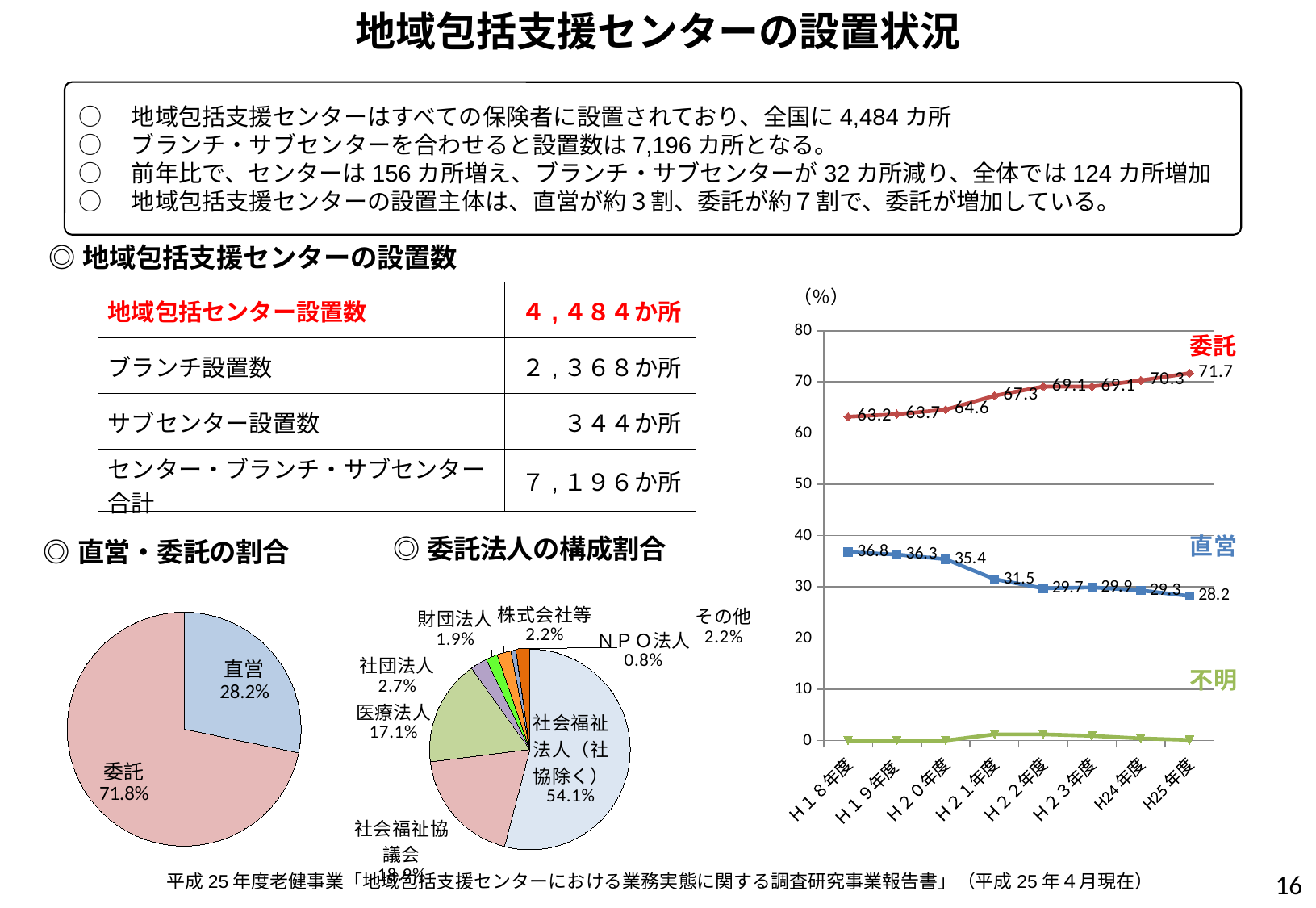

地域包括支援センターの設置状況
○　地域包括支援センターはすべての保険者に設置されており、全国に4,484カ所
○　ブランチ・サブセンターを合わせると設置数は7,196カ所となる。
○　前年比で、センターは156カ所増え、ブランチ・サブセンターが32カ所減り、全体では124カ所増加
○　地域包括支援センターの設置主体は、直営が約３割、委託が約７割で、委託が増加している。
◎地域包括支援センターの設置数
（％）
| 地域包括センター設置数 | ４,４８４か所 |
| --- | --- |
| ブランチ設置数 | ２,３６８か所 |
| サブセンター設置数 | ３４４か所 |
| センター・ブランチ・サブセンター 合計 | ７,１９６か所 |

### Chart

| Category | 直営 | 委託 | 不明等 |
|---|---|---|---|
| Ｈ１８年度 | 36.8 | 63.2 | 0.0 |
| Ｈ１９年度  | 36.3 | 63.7 | 0.0 |
| Ｈ２０年度 | 35.4 | 64.6 | 0.0 |
| Ｈ２１年度 | 31.5 | 67.3 | 1.2 |
| Ｈ２２年度 | 29.7 | 69.1 | 1.2 |
| Ｈ２３年度 | 29.9 | 69.1 | 0.9 |
| H24年度 | 29.3 | 70.3 | 0.4 |
| H25年度 | 28.2 | 71.7 | 0.1 |

### Chart: ◎直営・委託の割合

| Category | H25年度 |
|---|---|
| 直営 | 1265.0 |
| 委託 | 3213.0 |

### Chart: ◎委託法人の構成割合

| Category | Ｈ２５年度 |
|---|---|
| 社会福祉法人（社協除く） | 1738.0 |
| 社会福祉協議会 | 608.0 |
| 医療法人 | 549.0 |
| 社団法人 | 87.0 |
| 財団法人 | 61.0 |
| 株式会社等 | 72.0 |
| ＮＰＯ法人 | 26.0 |
| その他 | 72.0 |
16
平成25年度老健事業「地域包括支援センターにおける業務実態に関する調査研究事業報告書」（平成25年４月現在）